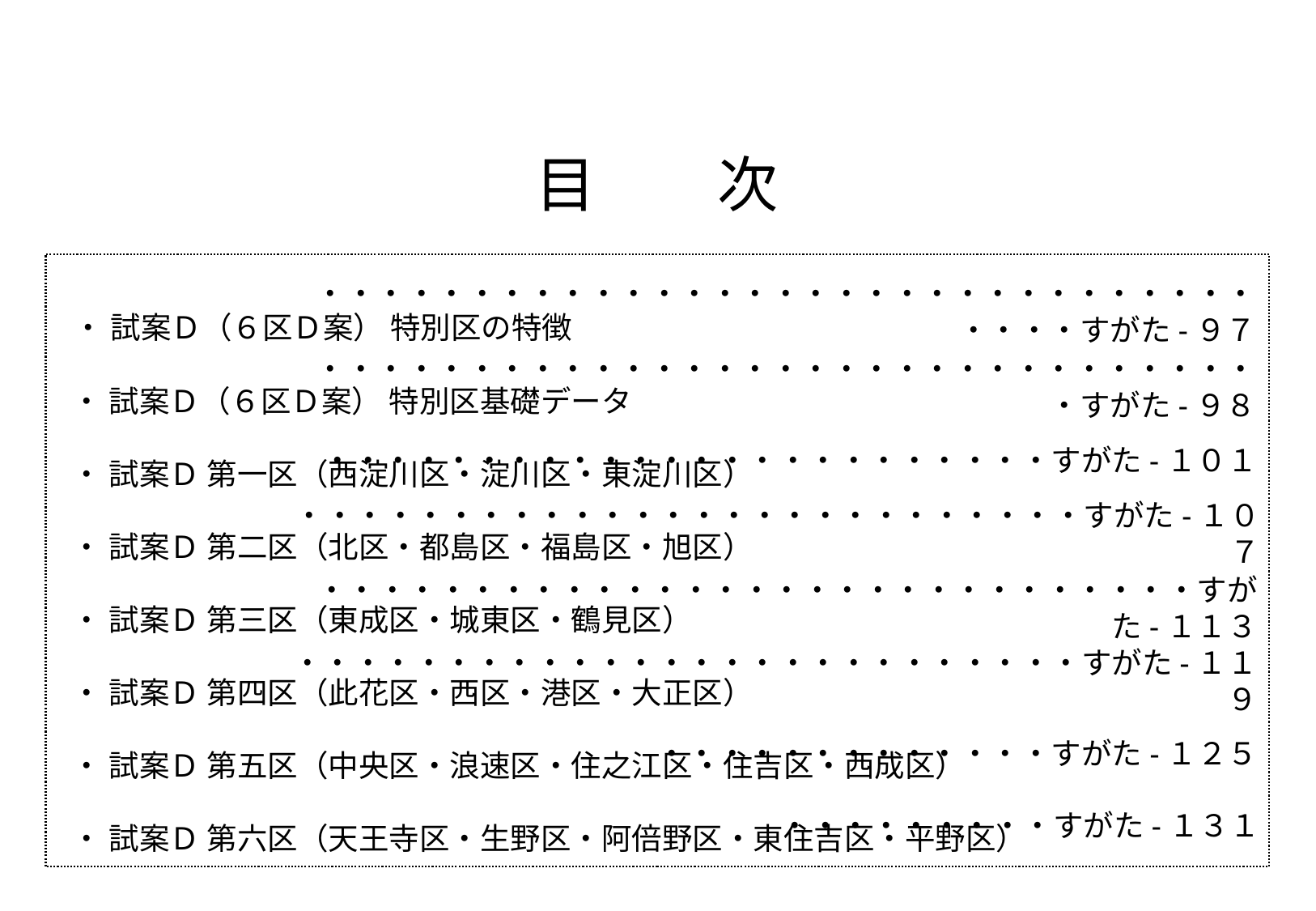

# 目　　次
 ・ 試案Ｄ（６区Ｄ案） 特別区の特徴
 ・ 試案Ｄ（６区Ｄ案） 特別区基礎データ
 ・ 試案Ｄ 第一区（西淀川区・淀川区・東淀川区）
 ・ 試案Ｄ 第二区（北区・都島区・福島区・旭区）
 ・ 試案Ｄ 第三区（東成区・城東区・鶴見区）
 ・ 試案Ｄ 第四区（此花区・西区・港区・大正区）
 ・ 試案Ｄ 第五区（中央区・浪速区・住之江区・住吉区・西成区）
 ・ 試案Ｄ 第六区（天王寺区・生野区・阿倍野区・東住吉区・平野区）
・・・・・・・・・・・・・・・・・・・・・・・・・・・・・・・・・・・すがた-９７
・・・・・・・・・・・・・・・・・・・・・・・・・・・・・・・・すがた-９８
・・・・・・・・・・・・・・・・・・・・・・・・すがた-１０１
・・・・・・・・・・・・・・・・・・・・・・・・・・すがた-１０７
・・・・・・・・・・・・・・・・・・・・・・・・・・・・・すがた-１１３
・・・・・・・・・・・・・・・・・・・・・・・・・・すがた-１１９
・・・・・・・・・・・・・すがた-１２５
・・・・・・・・・すがた-１３１